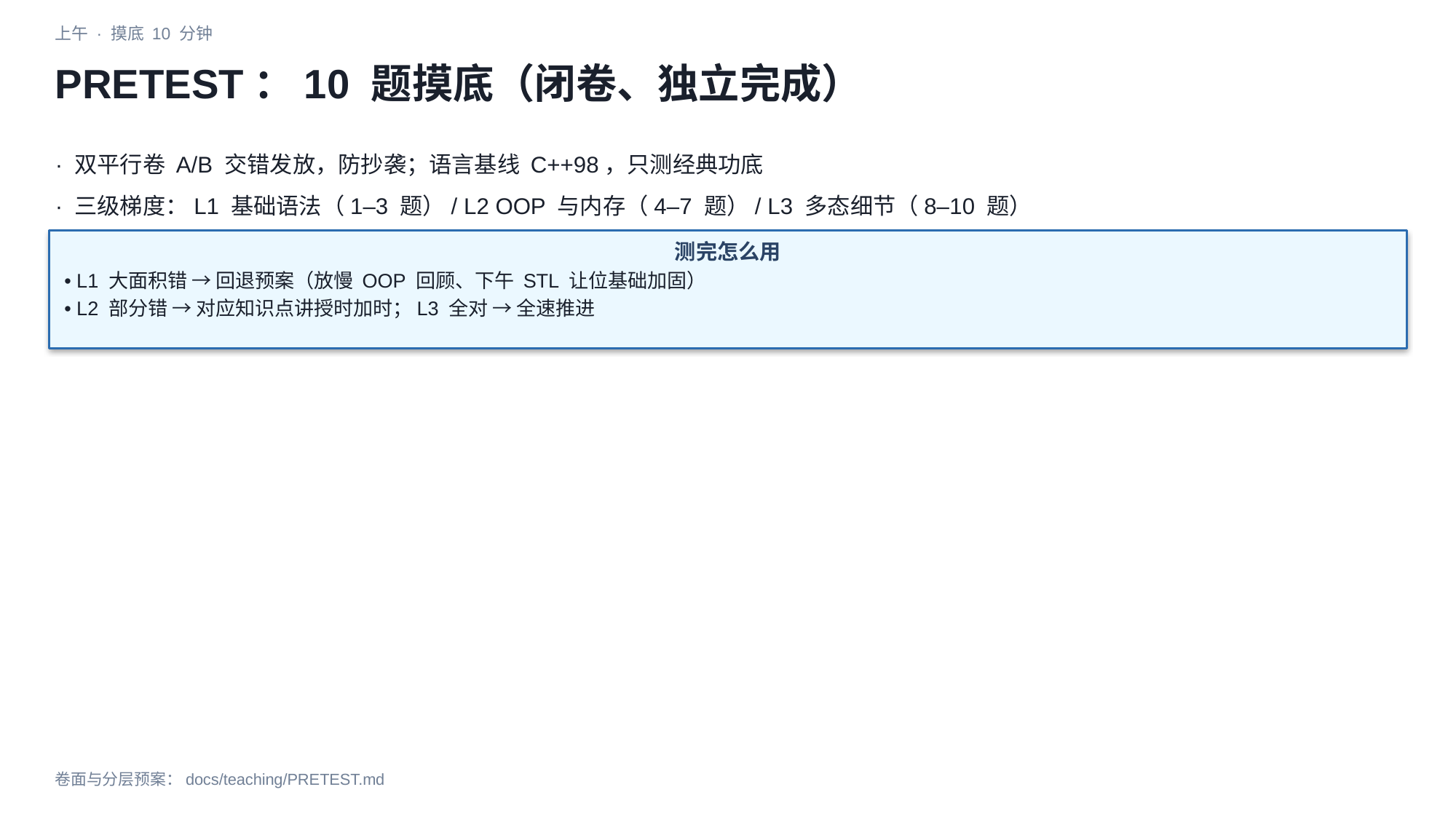

上午 · 摸底 10 分钟
PRETEST：10 题摸底（闭卷、独立完成）
· 双平行卷 A/B 交错发放，防抄袭；语言基线 C++98，只测经典功底
· 三级梯度：L1 基础语法（1–3 题）/ L2 OOP 与内存（4–7 题）/ L3 多态细节（8–10 题）
测完怎么用
• L1 大面积错 → 回退预案（放慢 OOP 回顾、下午 STL 让位基础加固）
• L2 部分错 → 对应知识点讲授时加时；L3 全对 → 全速推进
卷面与分层预案：docs/teaching/PRETEST.md